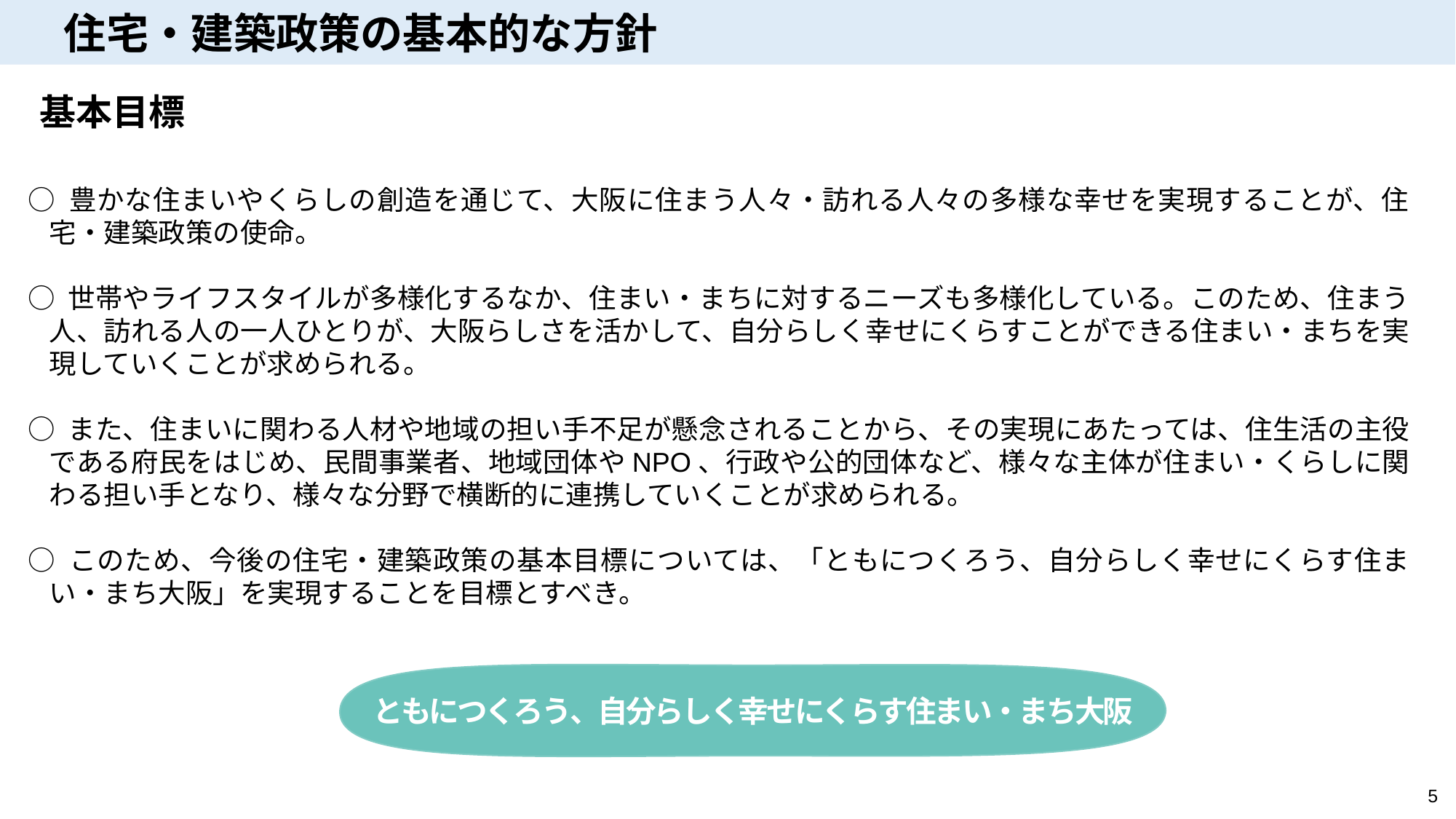

住宅・建築政策の基本的な方針
基本目標
○ 豊かな住まいやくらしの創造を通じて、大阪に住まう人々・訪れる人々の多様な幸せを実現することが、住宅・建築政策の使命。

○ 世帯やライフスタイルが多様化するなか、住まい・まちに対するニーズも多様化している。このため、住まう人、訪れる人の一人ひとりが、大阪らしさを活かして、自分らしく幸せにくらすことができる住まい・まちを実現していくことが求められる。

○ また、住まいに関わる人材や地域の担い手不足が懸念されることから、その実現にあたっては、住生活の主役である府民をはじめ、民間事業者、地域団体やNPO、行政や公的団体など、様々な主体が住まい・くらしに関わる担い手となり、様々な分野で横断的に連携していくことが求められる。

○ このため、今後の住宅・建築政策の基本目標については、「ともにつくろう、自分らしく幸せにくらす住まい・まち大阪」を実現することを目標とすべき。

ともにつくろう、自分らしく幸せにくらす住まい・まち大阪
5